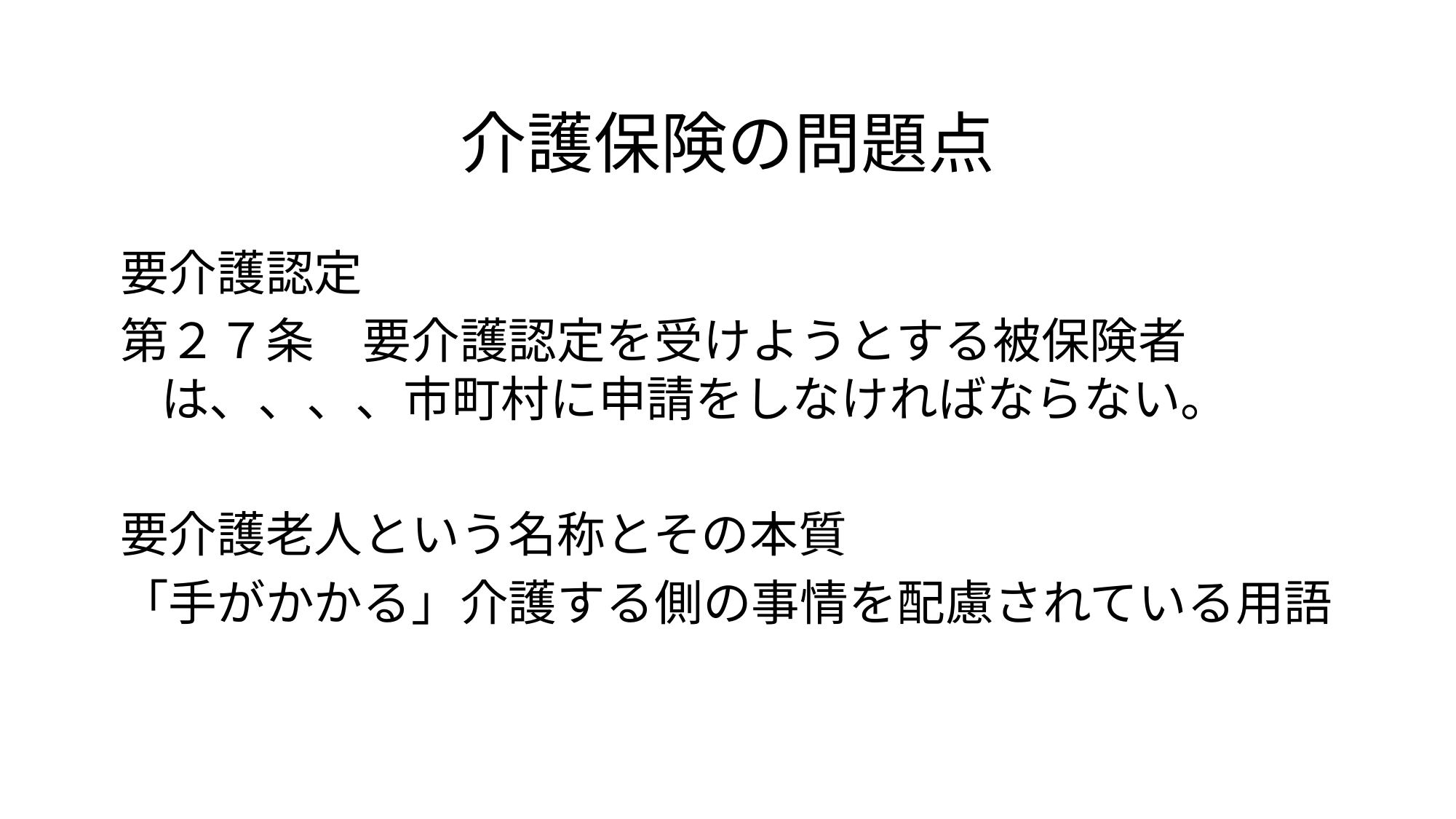

# 介護保険の問題点
要介護認定
第２７条　要介護認定を受けようとする被保険者は、、、、市町村に申請をしなければならない。

要介護老人という名称とその本質
「手がかかる」介護する側の事情を配慮されている用語